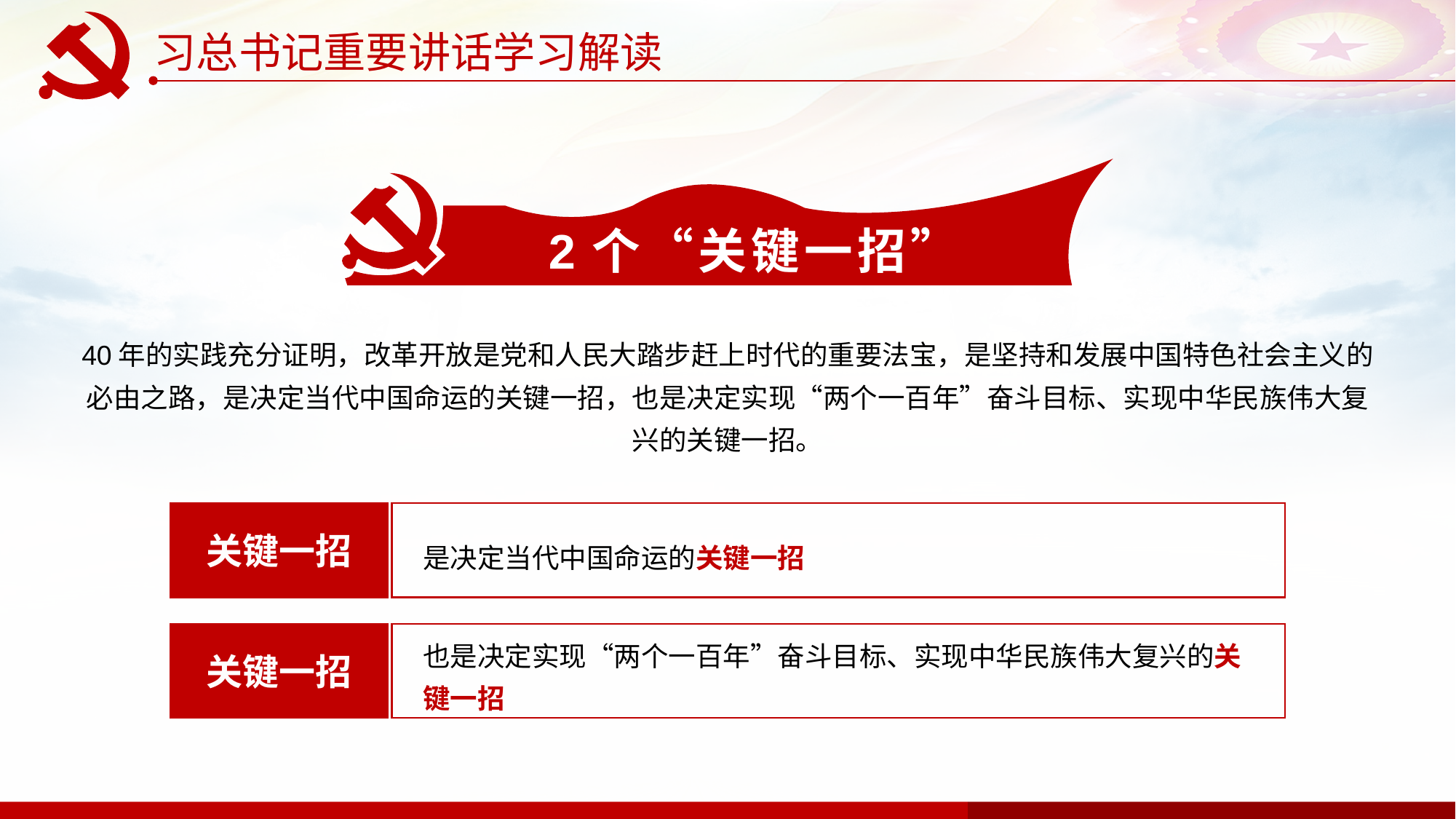

习总书记重要讲话学习解读

2个“关键一招”
40年的实践充分证明，改革开放是党和人民大踏步赶上时代的重要法宝，是坚持和发展中国特色社会主义的必由之路，是决定当代中国命运的关键一招，也是决定实现“两个一百年”奋斗目标、实现中华民族伟大复兴的关键一招。

关键一招

是决定当代中国命运的关键一招
也是决定实现“两个一百年”奋斗目标、实现中华民族伟大复兴的关键一招

关键一招